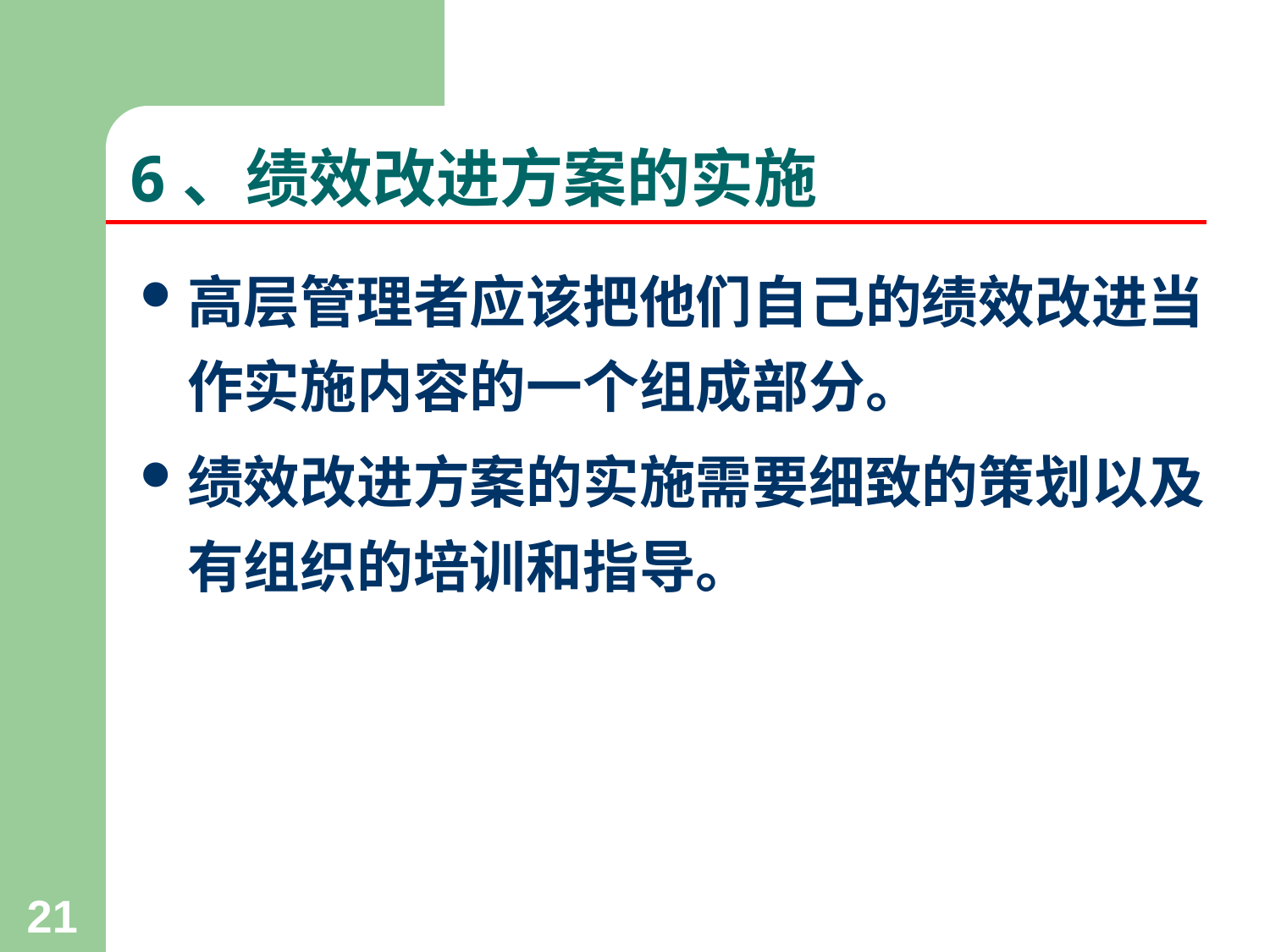

6、绩效改进方案的实施
高层管理者应该把他们自己的绩效改进当作实施内容的一个组成部分。
绩效改进方案的实施需要细致的策划以及有组织的培训和指导。
# 21